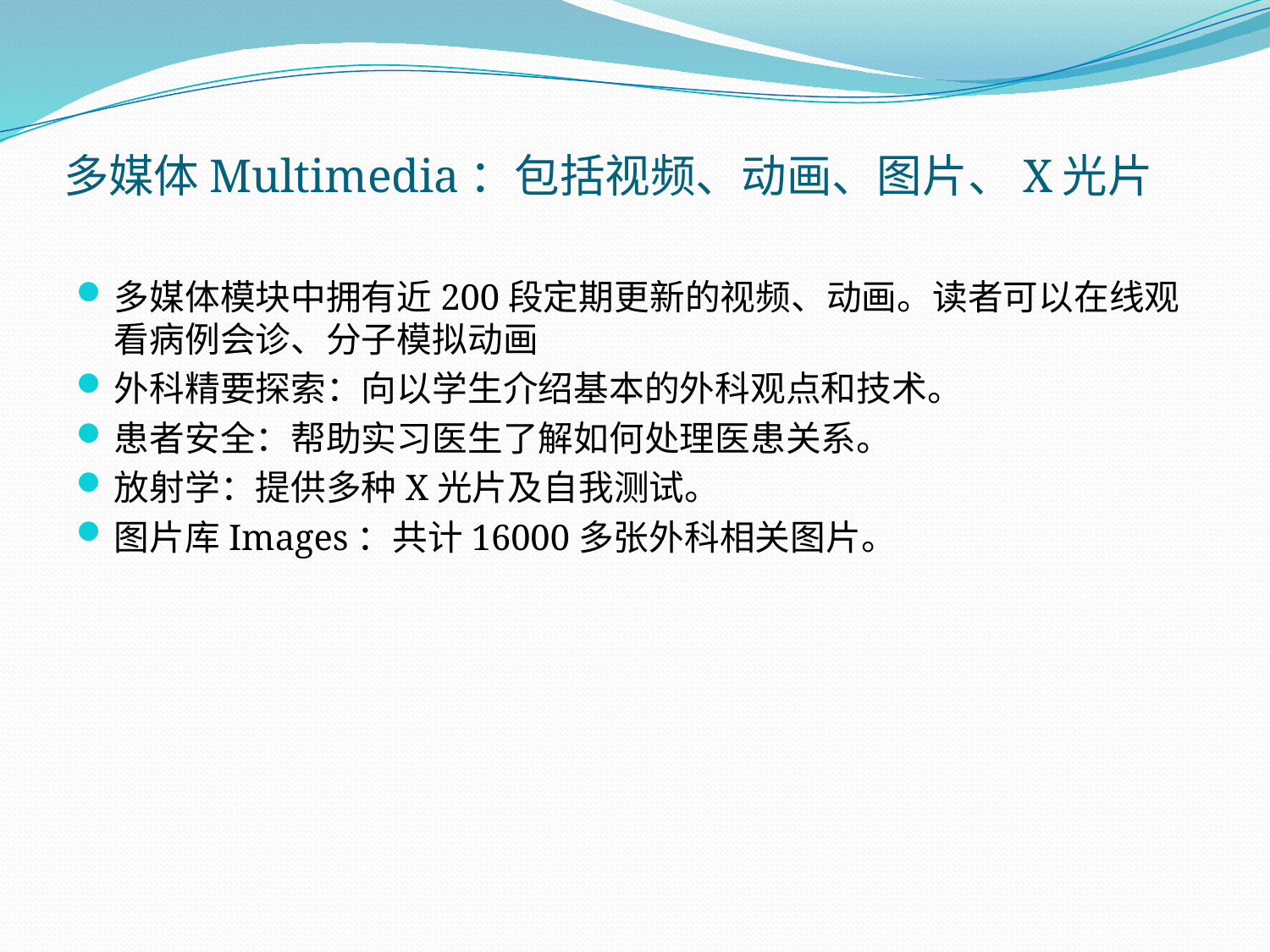

# 多媒体Multimedia：包括视频、动画、图片、X光片
多媒体模块中拥有近200段定期更新的视频、动画。读者可以在线观看病例会诊、分子模拟动画
外科精要探索：向以学生介绍基本的外科观点和技术。
患者安全：帮助实习医生了解如何处理医患关系。
放射学：提供多种X光片及自我测试。
图片库Images：共计16000多张外科相关图片。